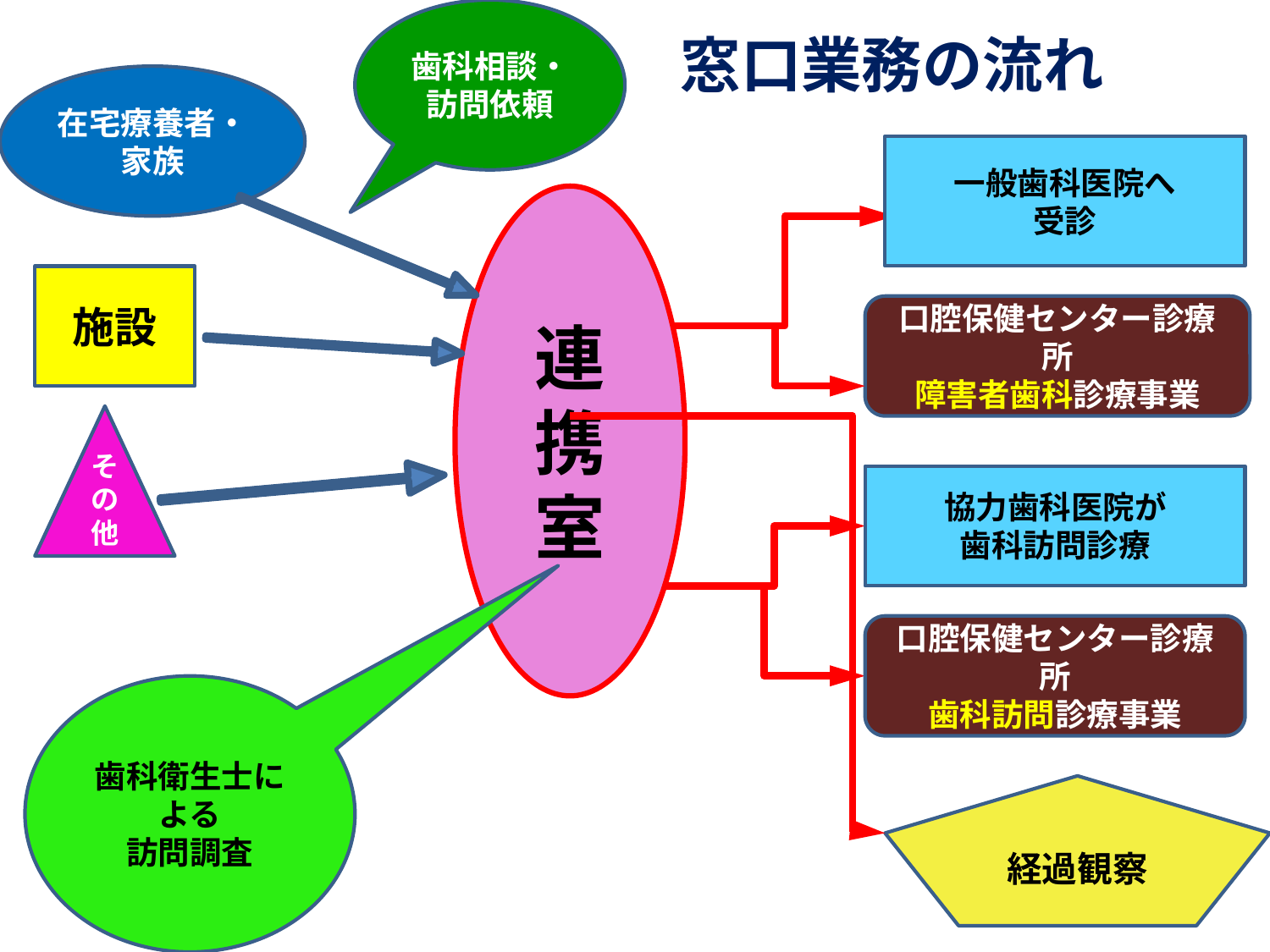

歯科相談・訪問依頼
# 窓口業務の流れ
在宅療養者・家族
一般歯科医院へ
受診
連携室

施設
口腔保健センター診療所
障害者歯科診療事業

その他
協力歯科医院が
歯科訪問診療

口腔保健センター診療所
歯科訪問診療事業
歯科衛生士による
訪問調査
経過観察
7